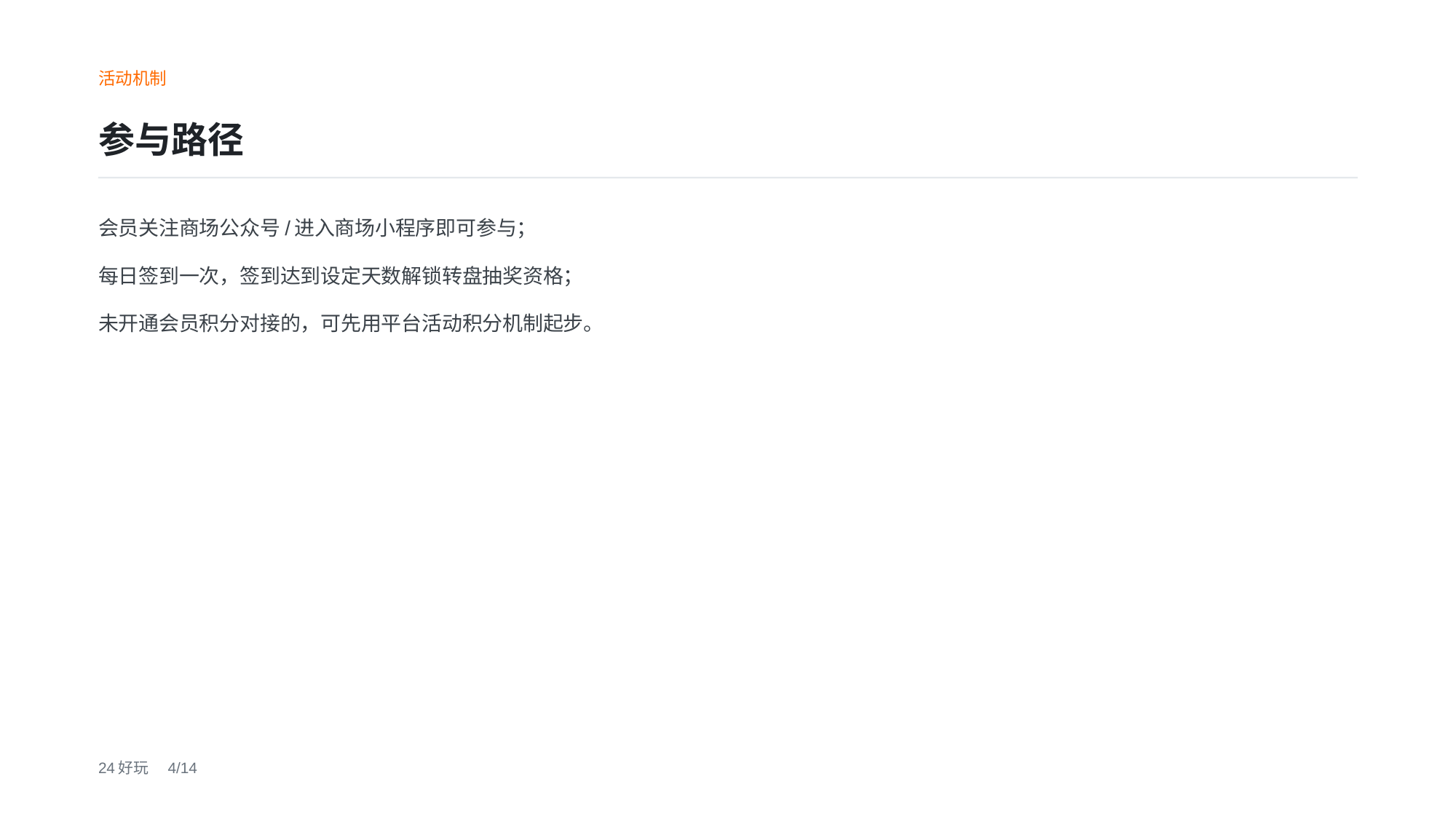

活动机制
参与路径

会员关注商场公众号/进入商场小程序即可参与；
每日签到一次，签到达到设定天数解锁转盘抽奖资格；
未开通会员积分对接的，可先用平台活动积分机制起步。
24好玩　4/14